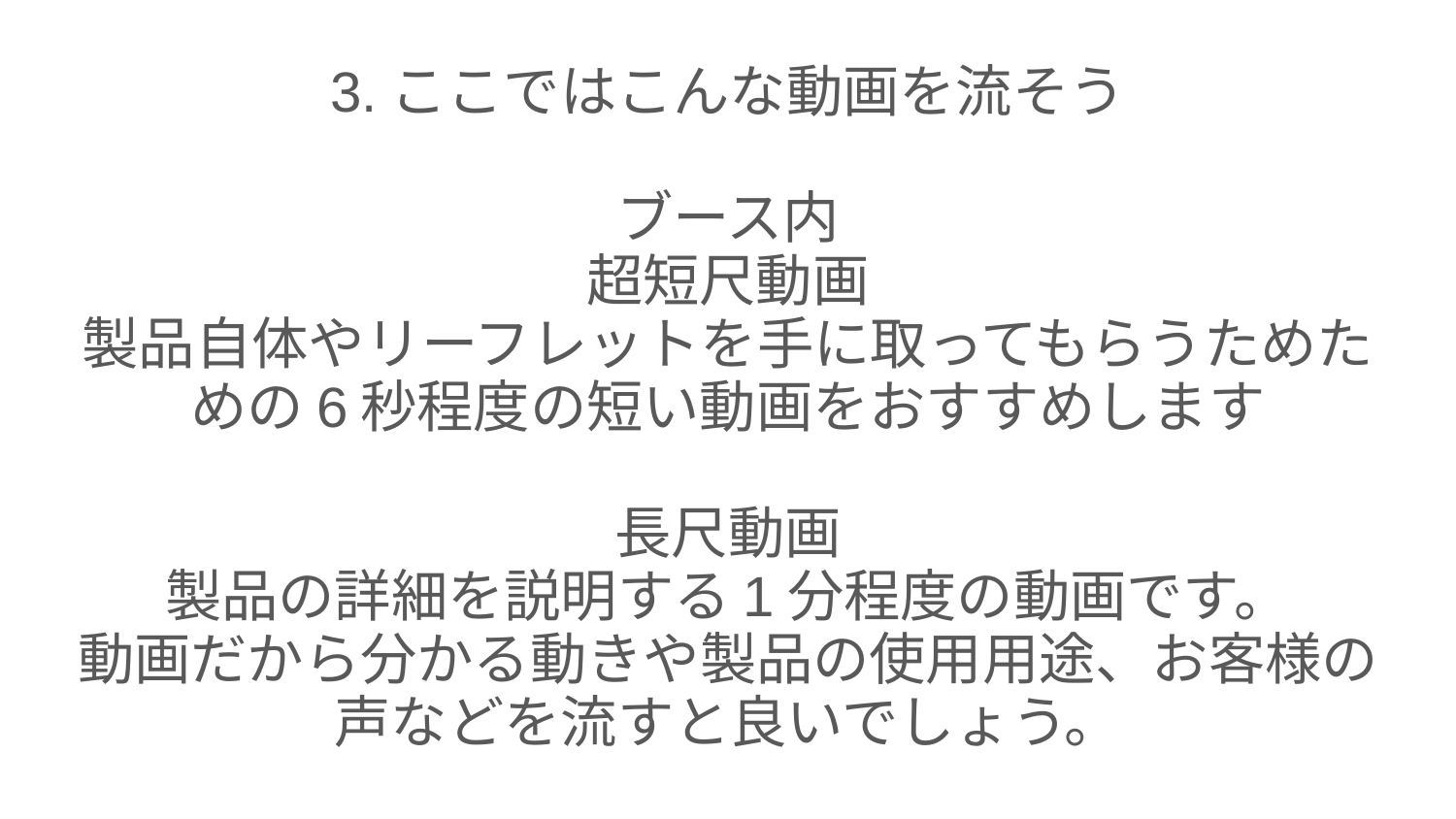

3.ここではこんな動画を流そう

ブース内
超短尺動画
製品自体やリーフレットを手に取ってもらうためための6秒程度の短い動画をおすすめします

長尺動画
製品の詳細を説明する1分程度の動画です。
動画だから分かる動きや製品の使用用途、お客様の声などを流すと良いでしょう。